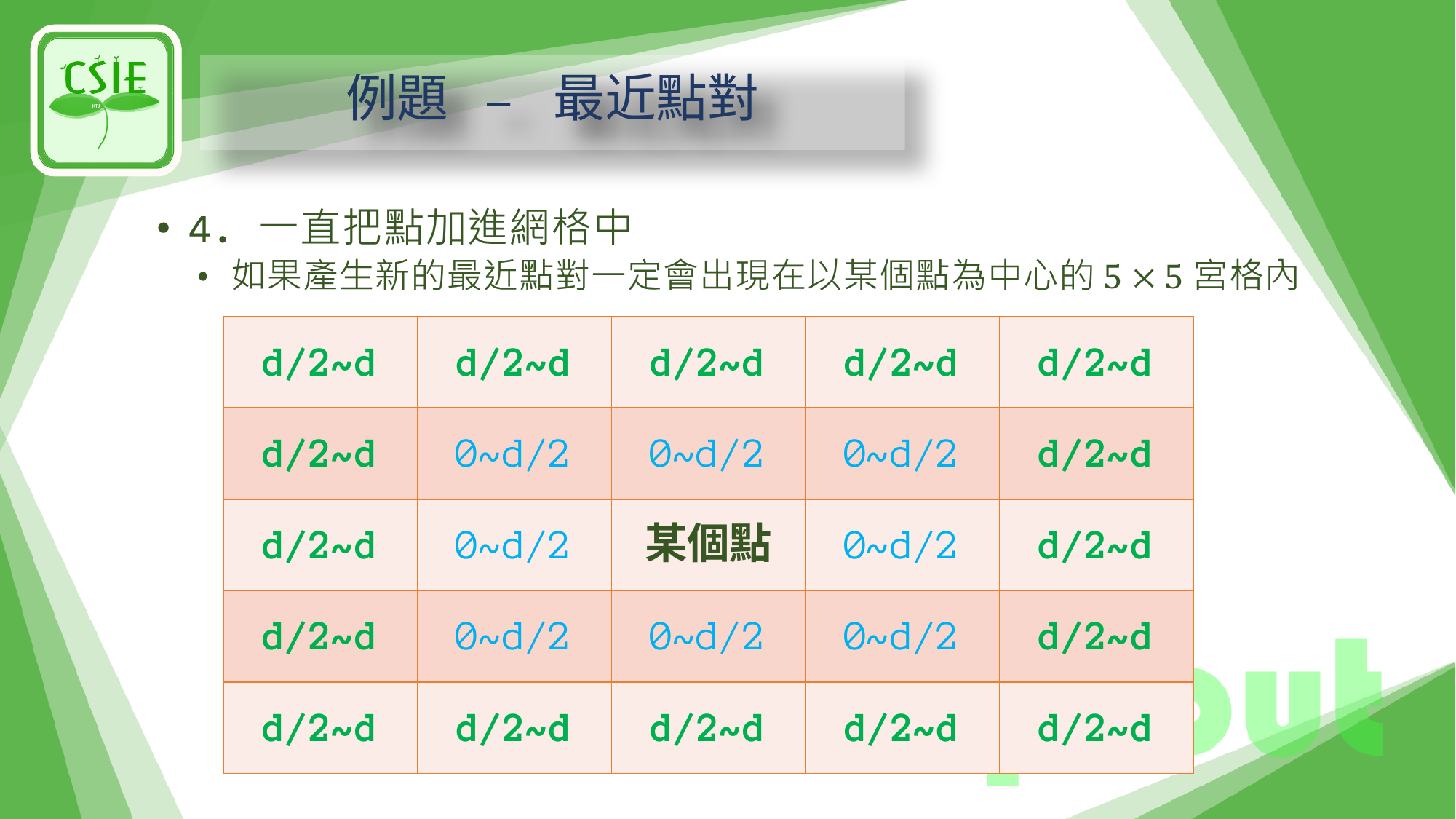

# 例題 - 最近點對

| d/2~d | d/2~d | d/2~d | d/2~d | d/2~d |
| --- | --- | --- | --- | --- |
| d/2~d | 0~d/2 | 0~d/2 | 0~d/2 | d/2~d |
| d/2~d | 0~d/2 | 某個點 | 0~d/2 | d/2~d |
| d/2~d | 0~d/2 | 0~d/2 | 0~d/2 | d/2~d |
| d/2~d | d/2~d | d/2~d | d/2~d | d/2~d |